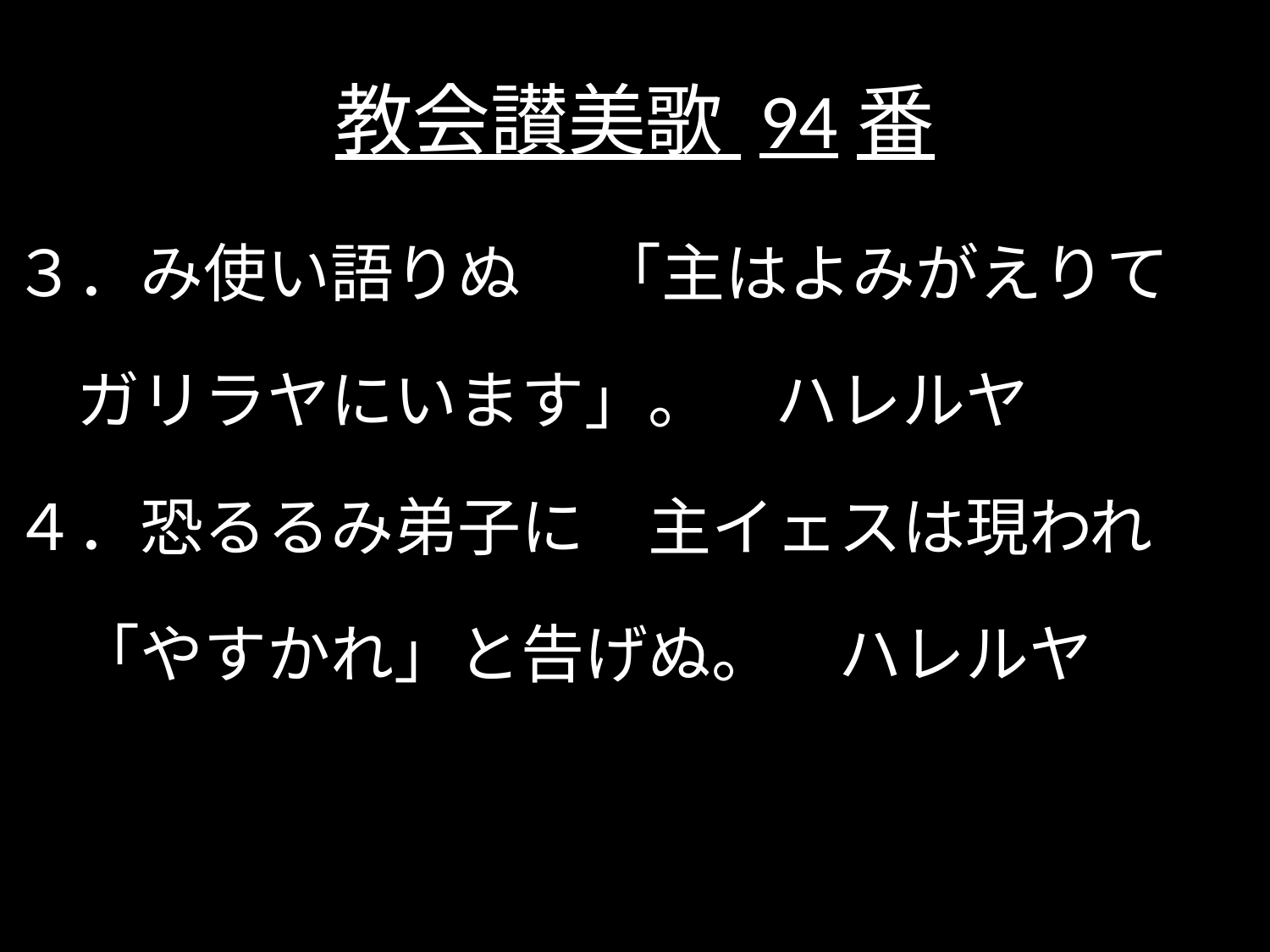

# 教会讃美歌 94番
３．み使い語りぬ　 「主はよみがえりて
　ガリラヤにいます」。　ハレルヤ
４．恐るるみ弟子に　主イェスは現われ
　「やすかれ」と告げぬ。　ハレルヤ